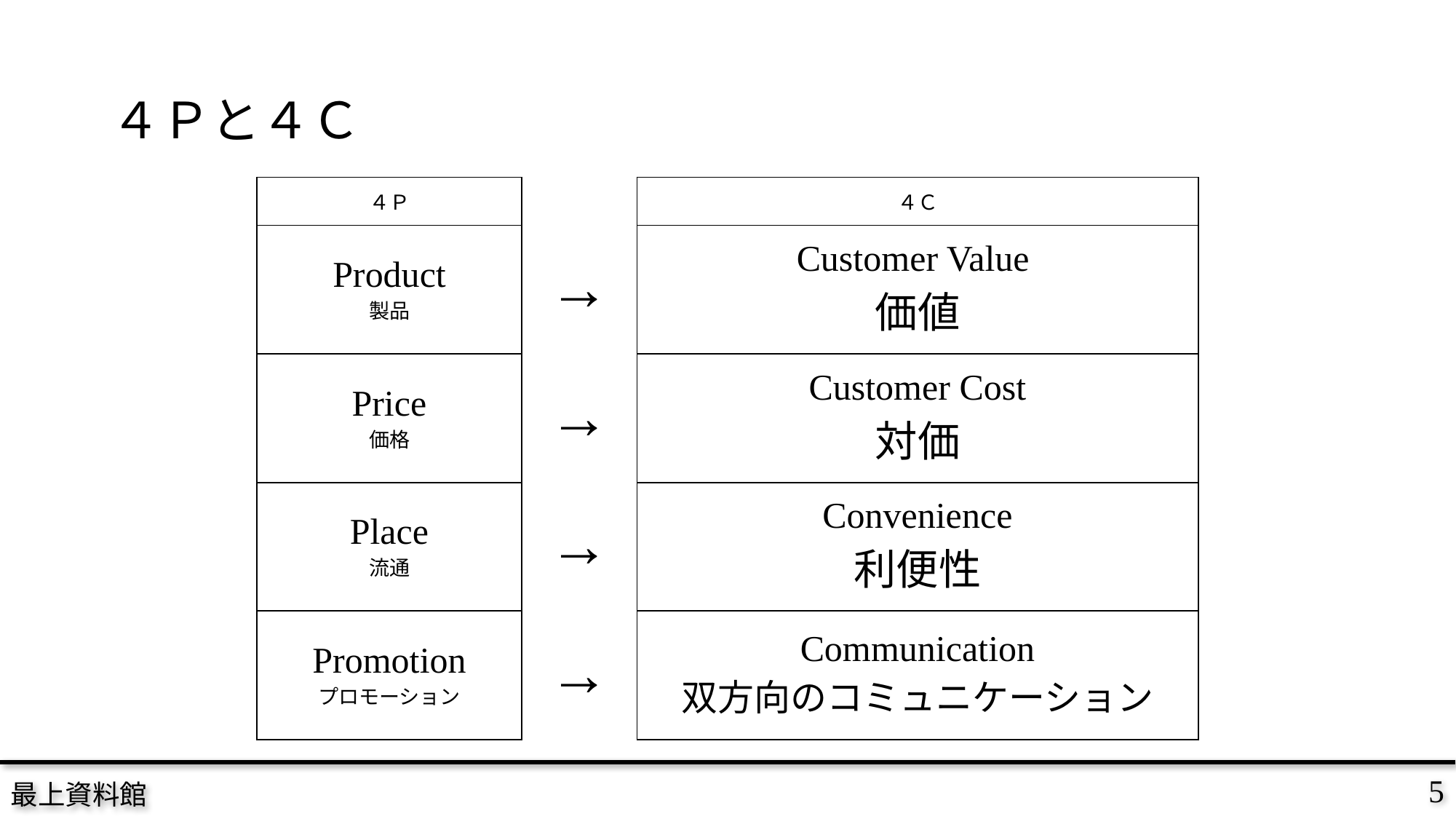

# ４Ｐと４Ｃ
| ４Ｐ |  | ４Ｃ |
| --- | --- | --- |
| Product 製品 | → | Customer Value 価値 |
| Price 価格 | → | Customer Cost 対価 |
| Place 流通 | → | Convenience 利便性 |
| Promotion プロモーション | → | Communication 双方向のコミュニケーション |